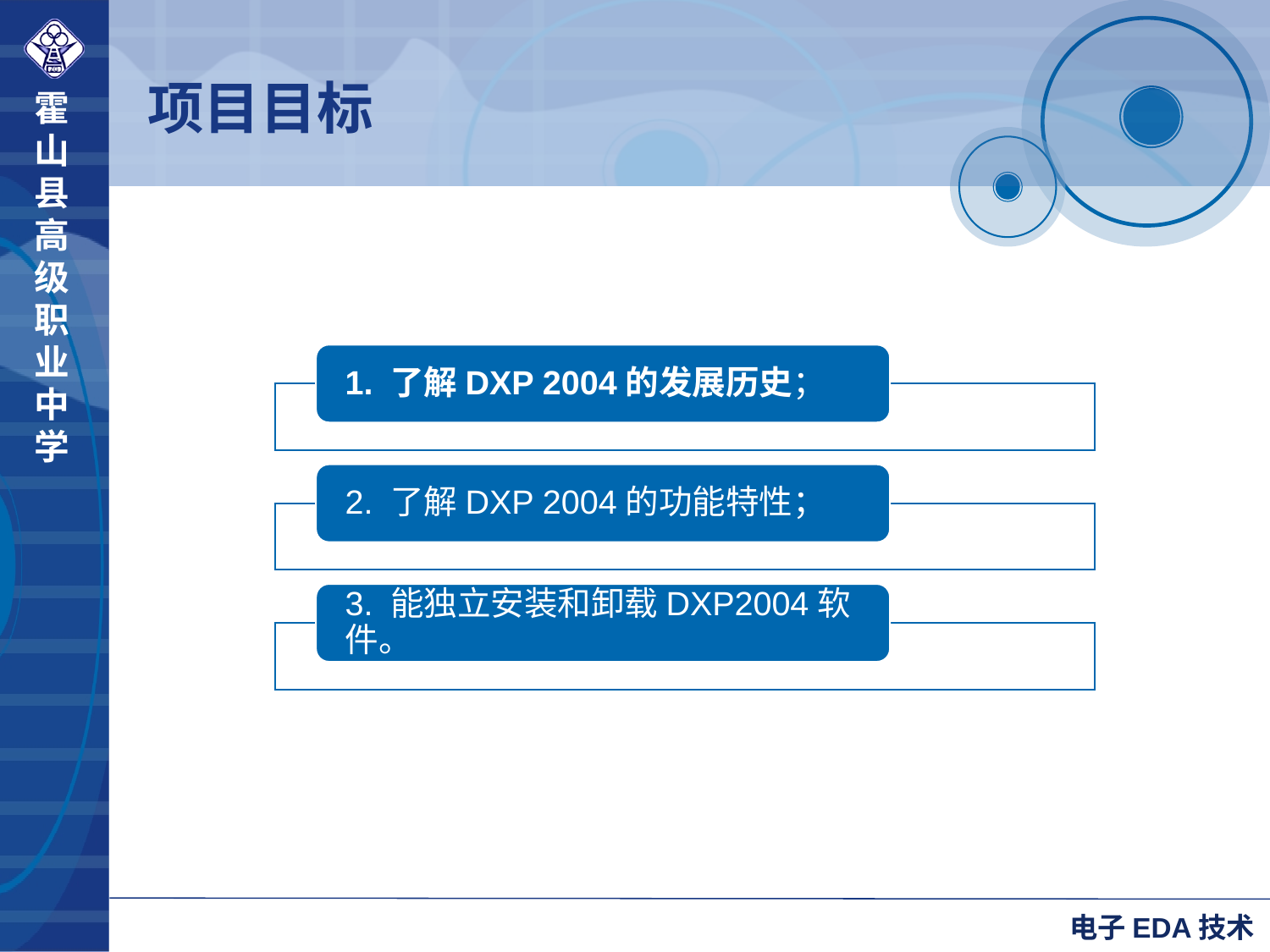

项目目标
1. 了解DXP 2004的发展历史；
2. 了解DXP 2004的功能特性；
3. 能独立安装和卸载DXP2004软件。